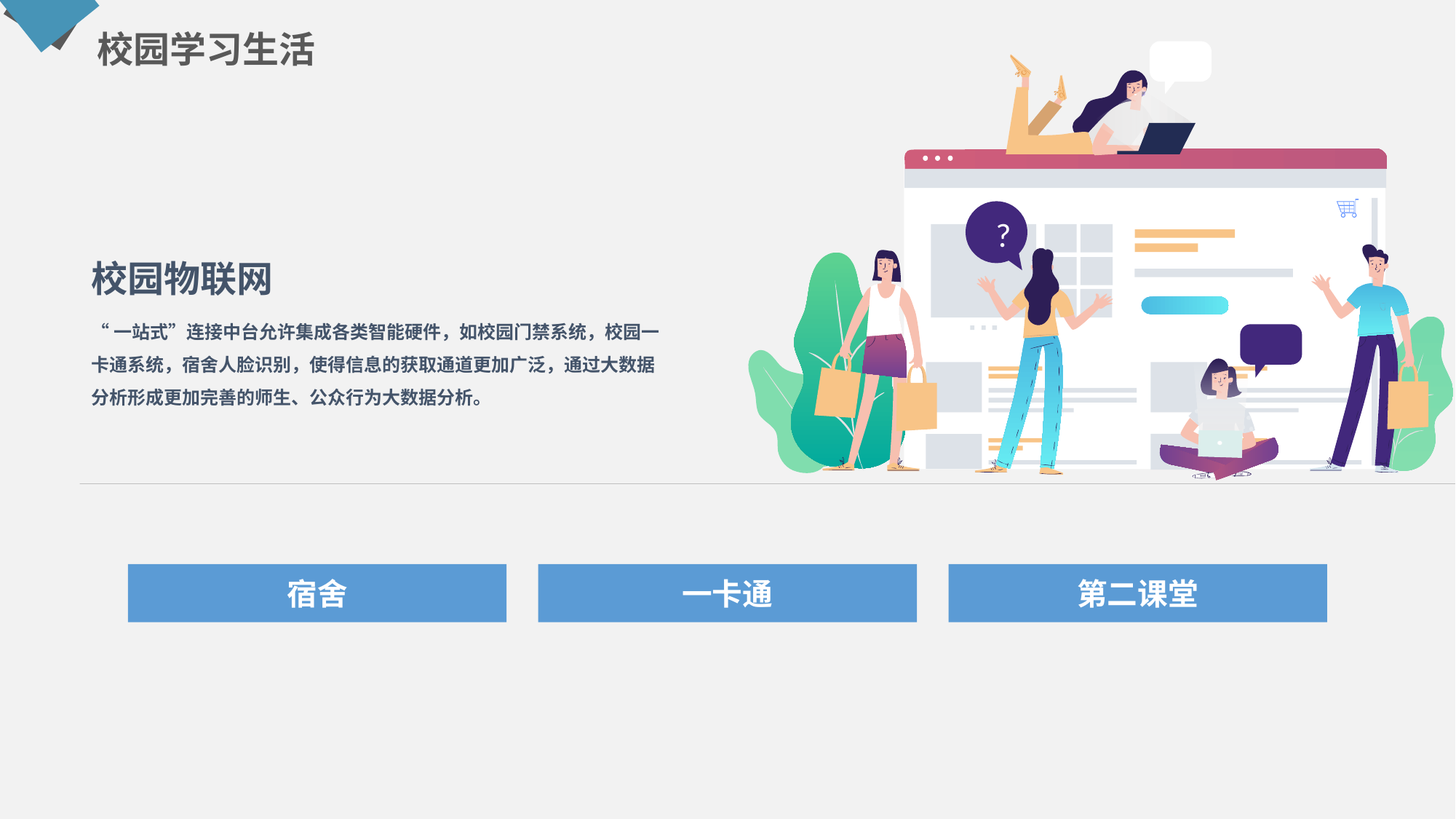

校园学习生活

?

校园物联网
“一站式”连接中台允许集成各类智能硬件，如校园门禁系统，校园一卡通系统，宿舍人脸识别，使得信息的获取通道更加广泛，通过大数据分析形成更加完善的师生、公众行为大数据分析。
宿舍
一卡通
第二课堂